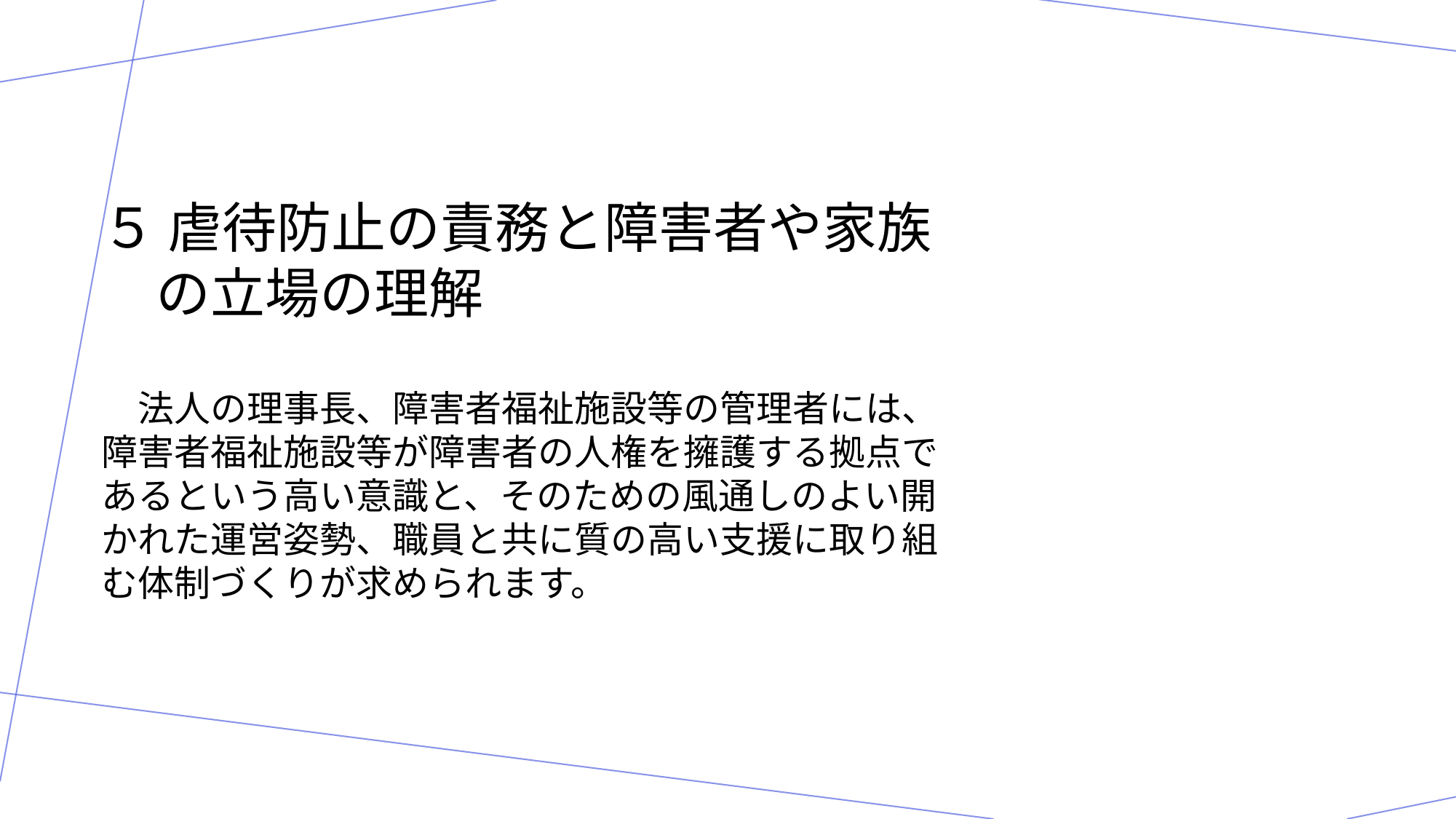

５ 虐待防止の責務と障害者や家族
　の立場の理解
　法人の理事長、障害者福祉施設等の管理者には、障害者福祉施設等が障害者の人権を擁護する拠点であるという高い意識と、そのための風通しのよい開かれた運営姿勢、職員と共に質の高い支援に取り組む体制づくりが求められます。